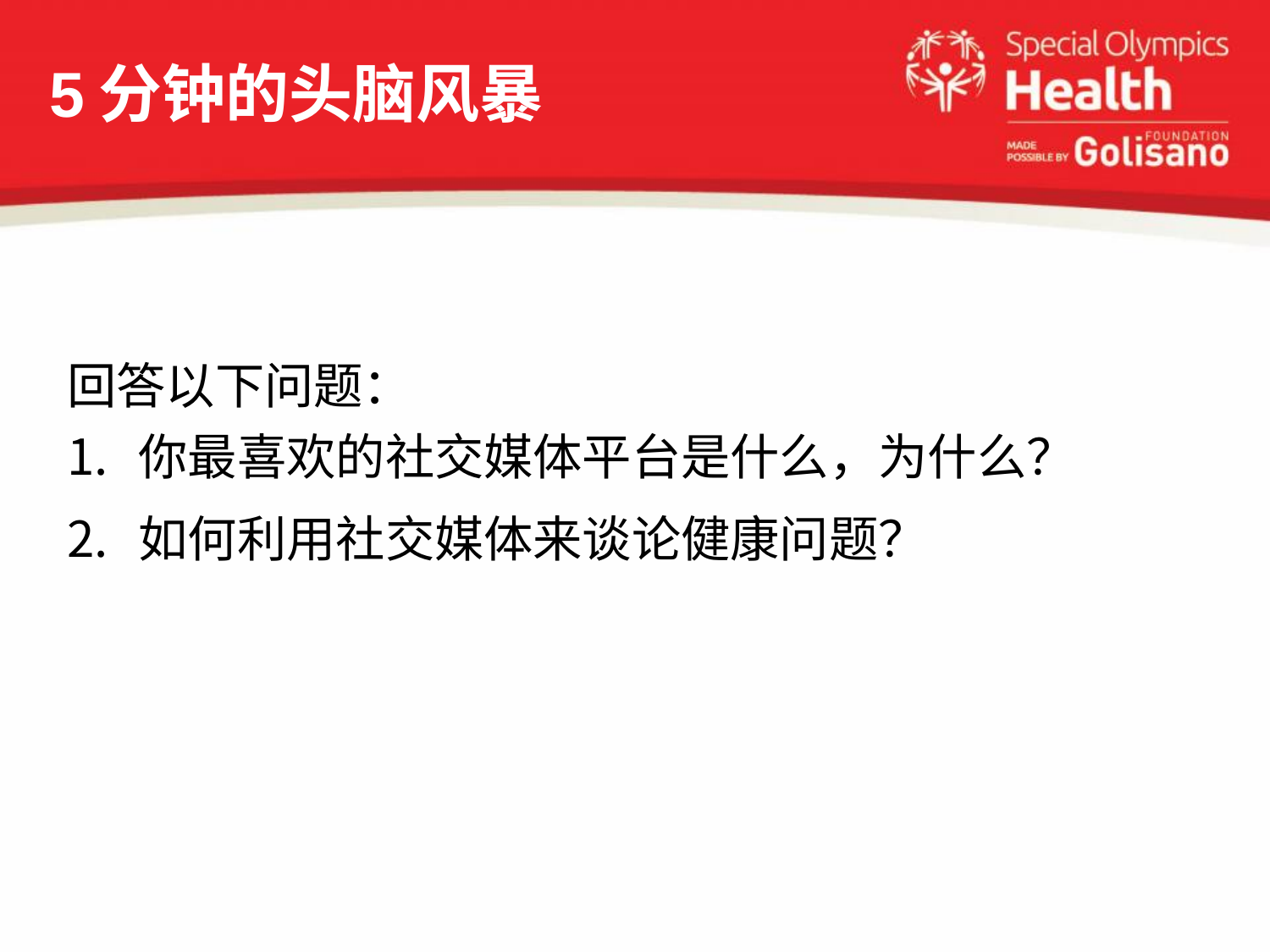

# 5分钟的头脑风暴
回答以下问题：
你最喜欢的社交媒体平台是什么，为什么？
如何利用社交媒体来谈论健康问题？